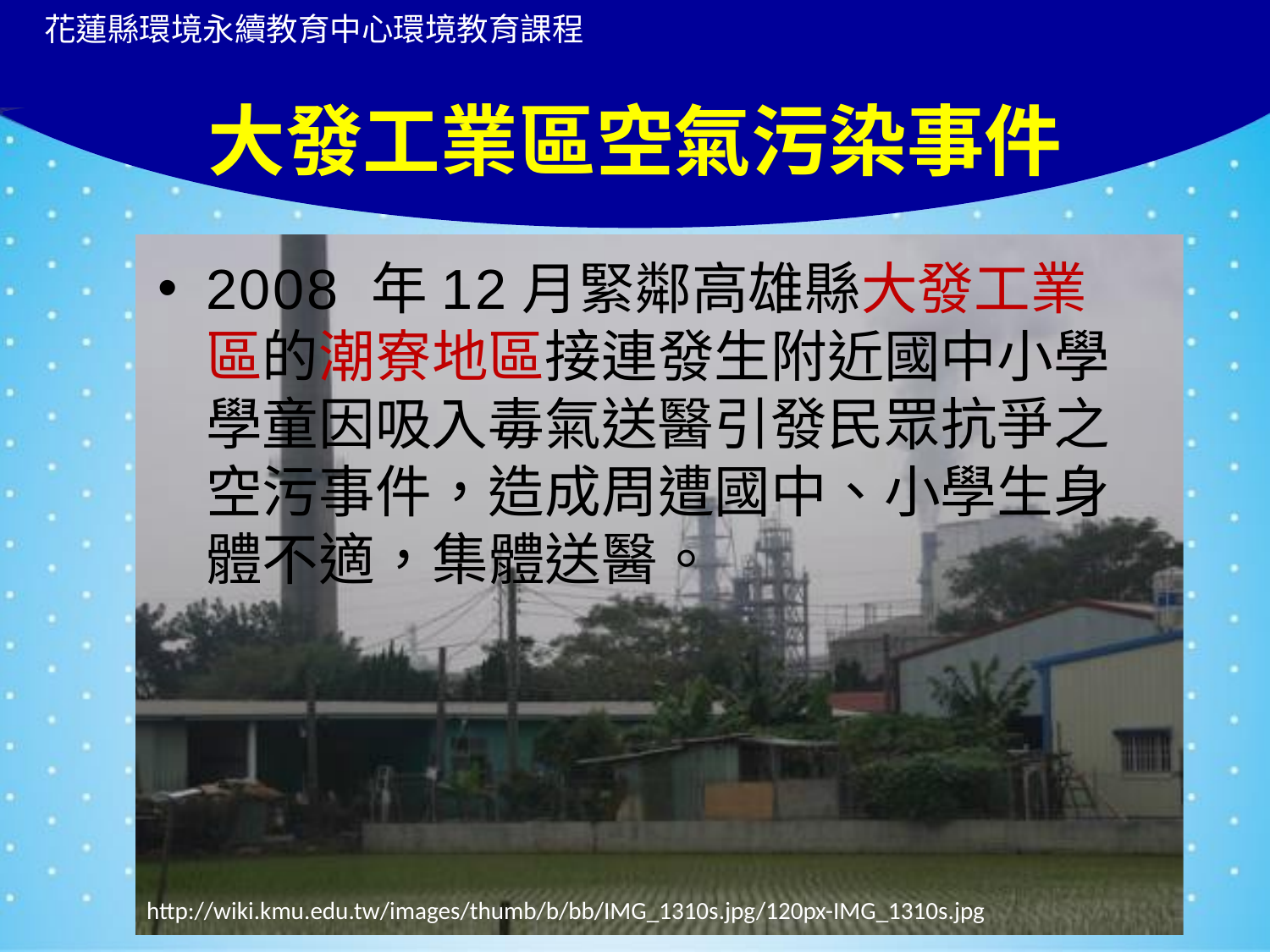

# 大發工業區空氣污染事件

2008 年12月緊鄰高雄縣大發工業區的潮寮地區接連發生附近國中小學學童因吸入毒氣送醫引發民眾抗爭之空污事件，造成周遭國中、小學生身體不適，集體送醫。
http://wiki.kmu.edu.tw/images/thumb/b/bb/IMG_1310s.jpg/120px-IMG_1310s.jpg